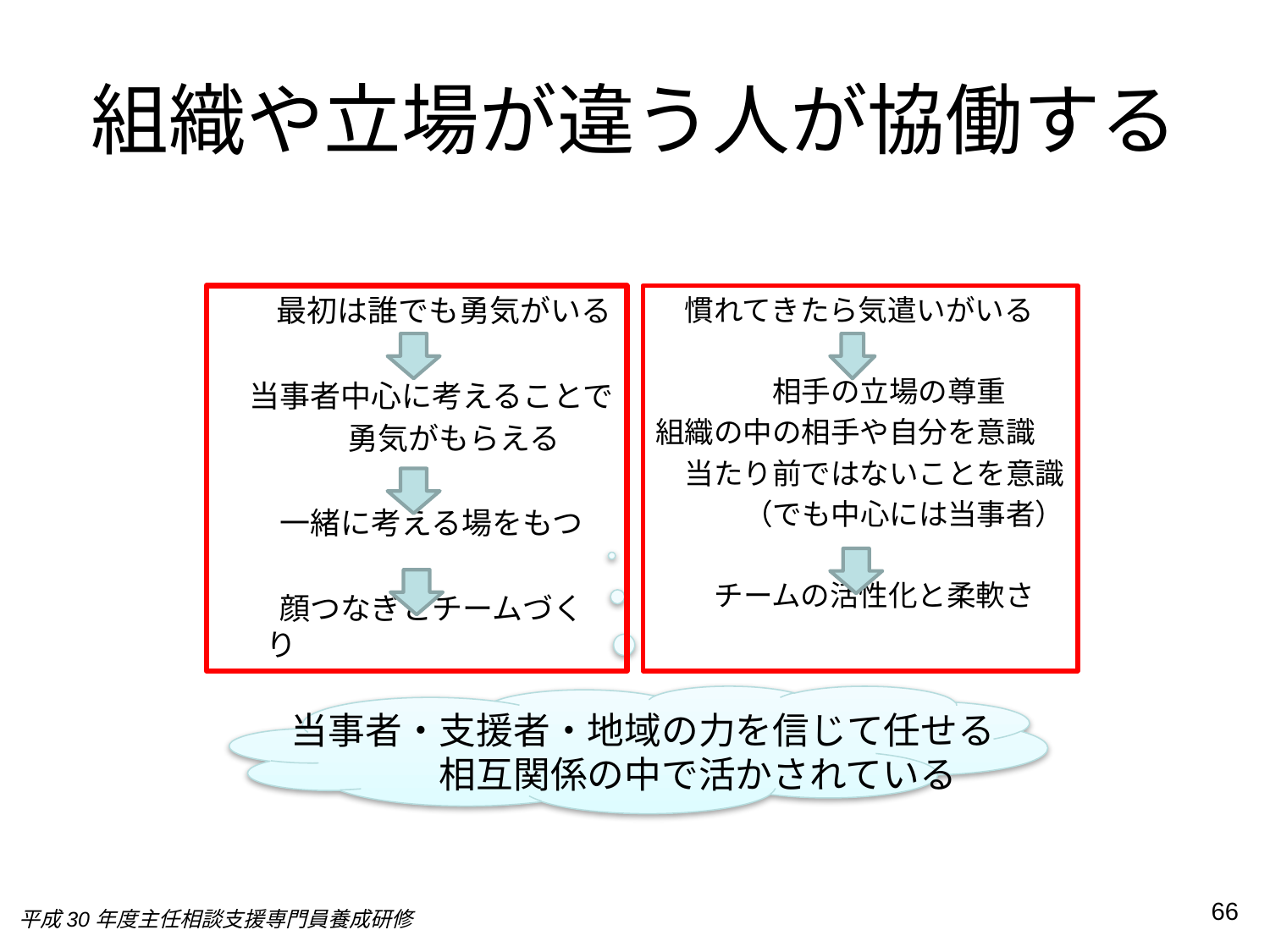

# 組織や立場が違う人が協働する
　　最初は誰でも勇気がいる

　当事者中心に考えることで
　　　　 勇気がもらえる

　　一緒に考える場をもつ

　　顔つなぎとチームづくり
　慣れてきたら気遣いがいる

　　　　相手の立場の尊重
組織の中の相手や自分を意識
　当たり前ではないことを意識
　　　（でも中心には当事者）

　　チームの活性化と柔軟さ

当事者・支援者・地域の力を信じて任せる
　　　　相互関係の中で活かされている
66
平成30年度主任相談支援専門員養成研修